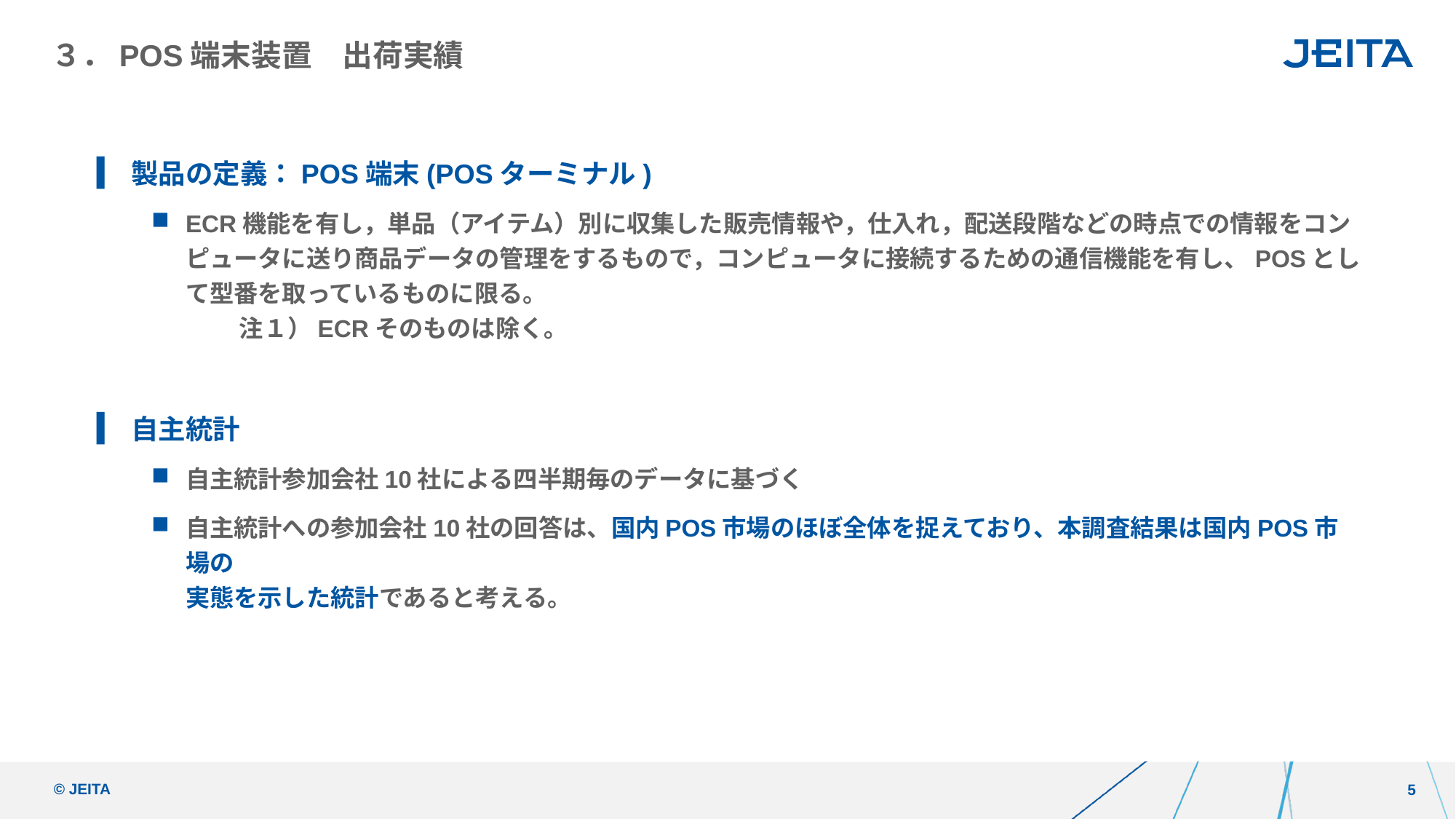

# ３．POS端末装置　出荷実績
製品の定義：POS端末(POSターミナル)
ECR機能を有し，単品（アイテム）別に収集した販売情報や，仕入れ，配送段階などの時点での情報をコンピュータに送り商品データの管理をするもので，コンピュータに接続するための通信機能を有し、POSとして型番を取っているものに限る。
 　　注１）ECRそのものは除く｡

自主統計
自主統計参加会社10社による四半期毎のデータに基づく
自主統計への参加会社10社の回答は、国内POS市場のほぼ全体を捉えており、本調査結果は国内POS市場の
実態を示した統計であると考える。

© JEITA